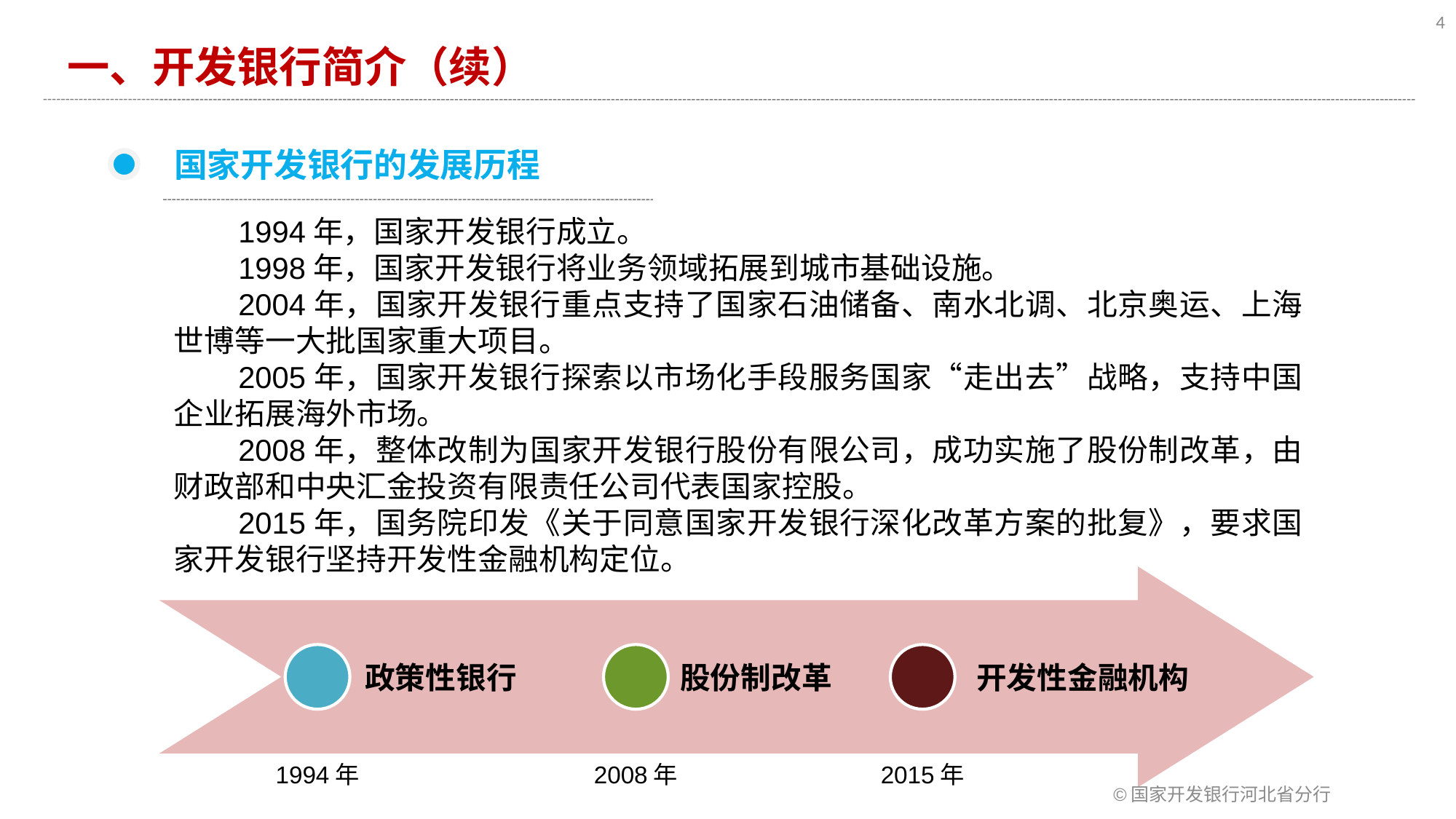

4
一、开发银行简介（续）

国家开发银行的发展历程

1994年，国家开发银行成立。
1998年，国家开发银行将业务领域拓展到城市基础设施。
2004年，国家开发银行重点支持了国家石油储备、南水北调、北京奥运、上海世博等一大批国家重大项目。
2005年，国家开发银行探索以市场化手段服务国家“走出去”战略，支持中国企业拓展海外市场。
2008年，整体改制为国家开发银行股份有限公司，成功实施了股份制改革，由财政部和中央汇金投资有限责任公司代表国家控股。
2015年，国务院印发《关于同意国家开发银行深化改革方案的批复》，要求国家开发银行坚持开发性金融机构定位。

政策性银行
股份制改革
开发性金融机构
1994年
2008年
2015年
©国家开发银行河北省分行